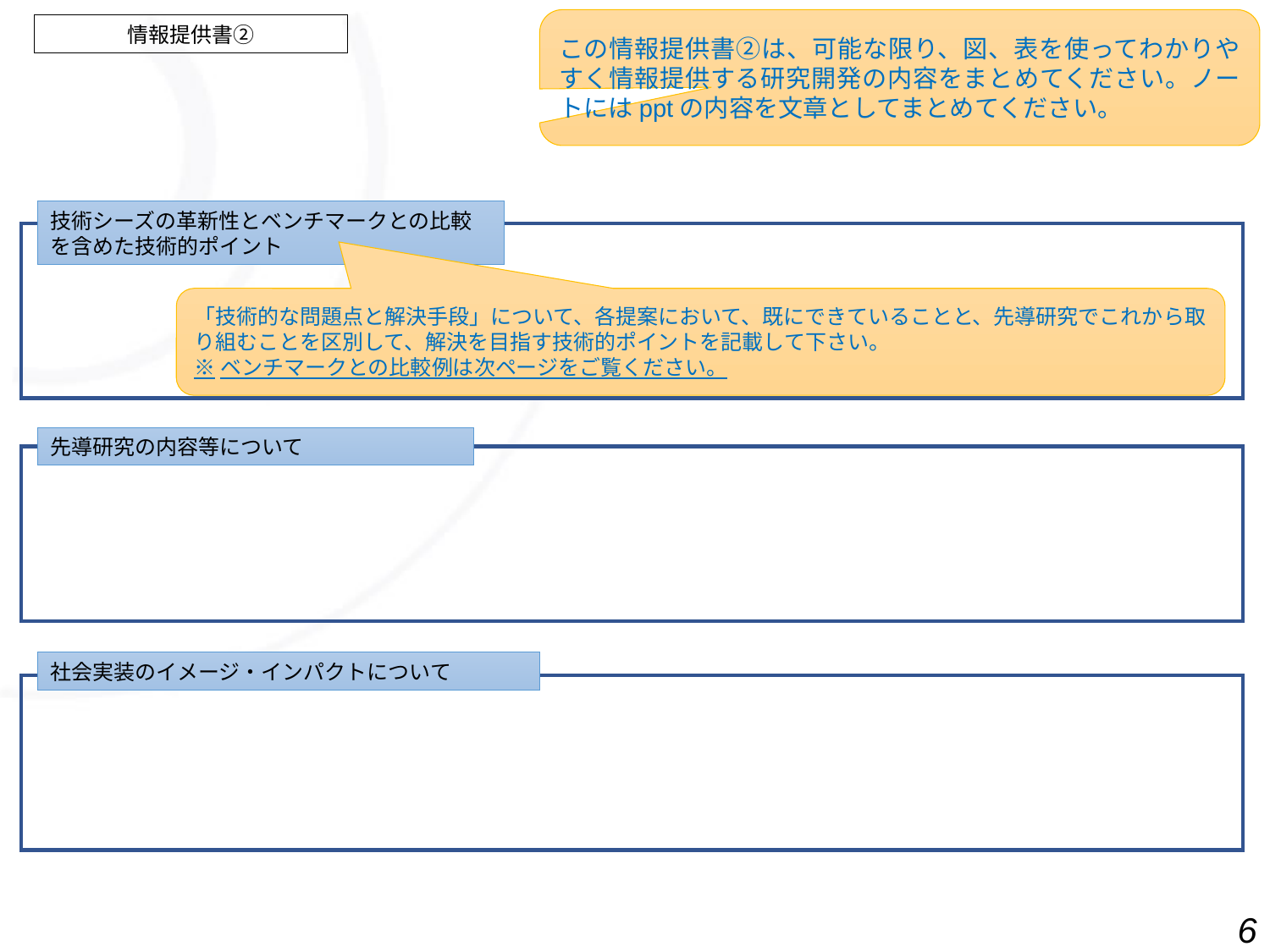

この情報提供書②は、可能な限り、図、表を使ってわかりやすく情報提供する研究開発の内容をまとめてください。ノートにはpptの内容を文章としてまとめてください。
情報提供書②
技術シーズの革新性とベンチマークとの比較を含めた技術的ポイント

「技術的な問題点と解決手段」について、各提案において、既にできていることと、先導研究でこれから取り組むことを区別して、解決を目指す技術的ポイントを記載して下さい。
※ベンチマークとの比較例は次ページをご覧ください。
先導研究の内容等について

社会実装のイメージ・インパクトについて

6